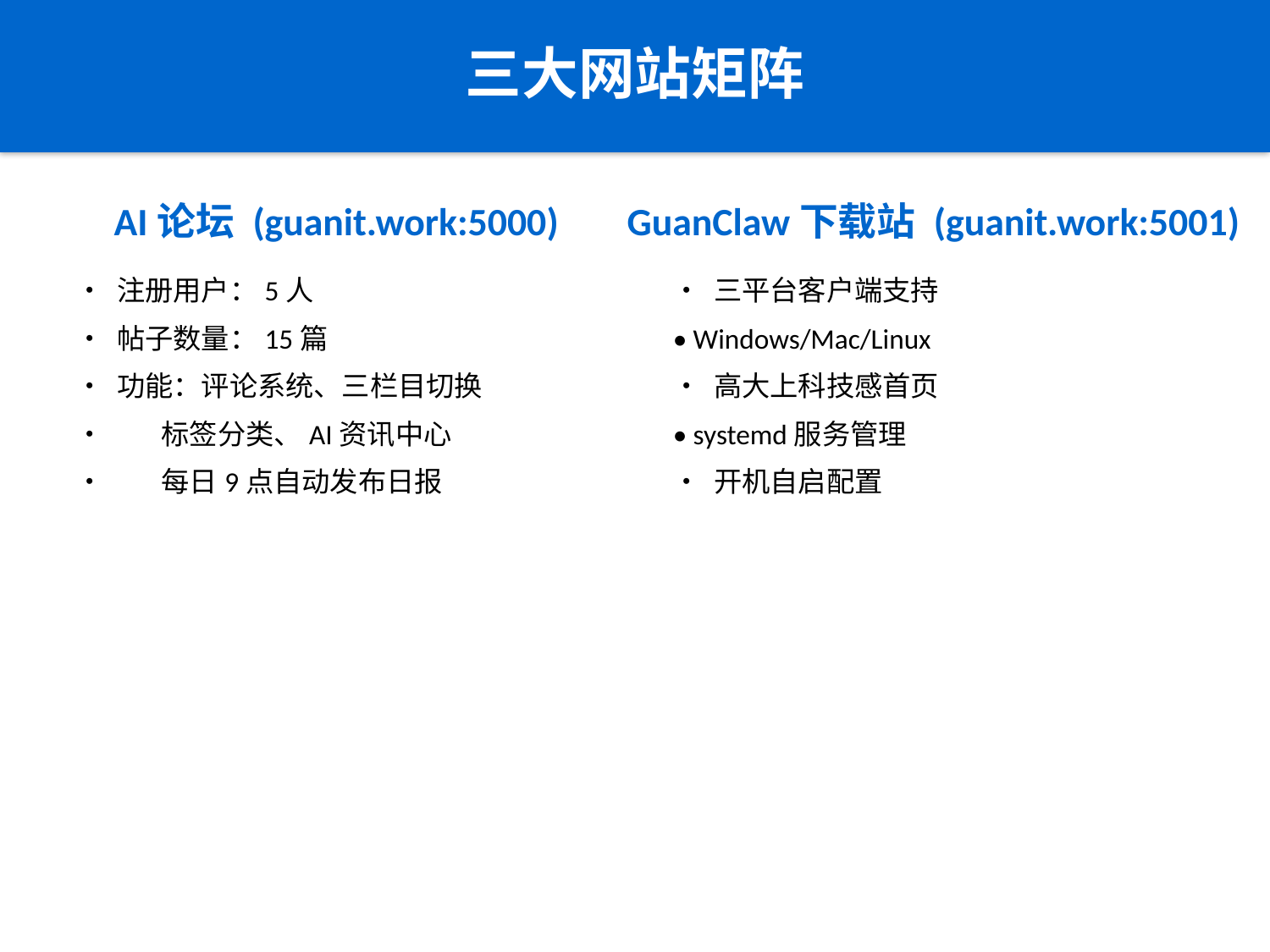

三大网站矩阵
AI论坛 (guanit.work:5000)
GuanClaw下载站 (guanit.work:5001)
• 注册用户：5人
• 帖子数量：15篇
• 功能：评论系统、三栏目切换
•        标签分类、AI资讯中心
•        每日9点自动发布日报
• 三平台客户端支持
• Windows/Mac/Linux
• 高大上科技感首页
• systemd服务管理
• 开机自启配置